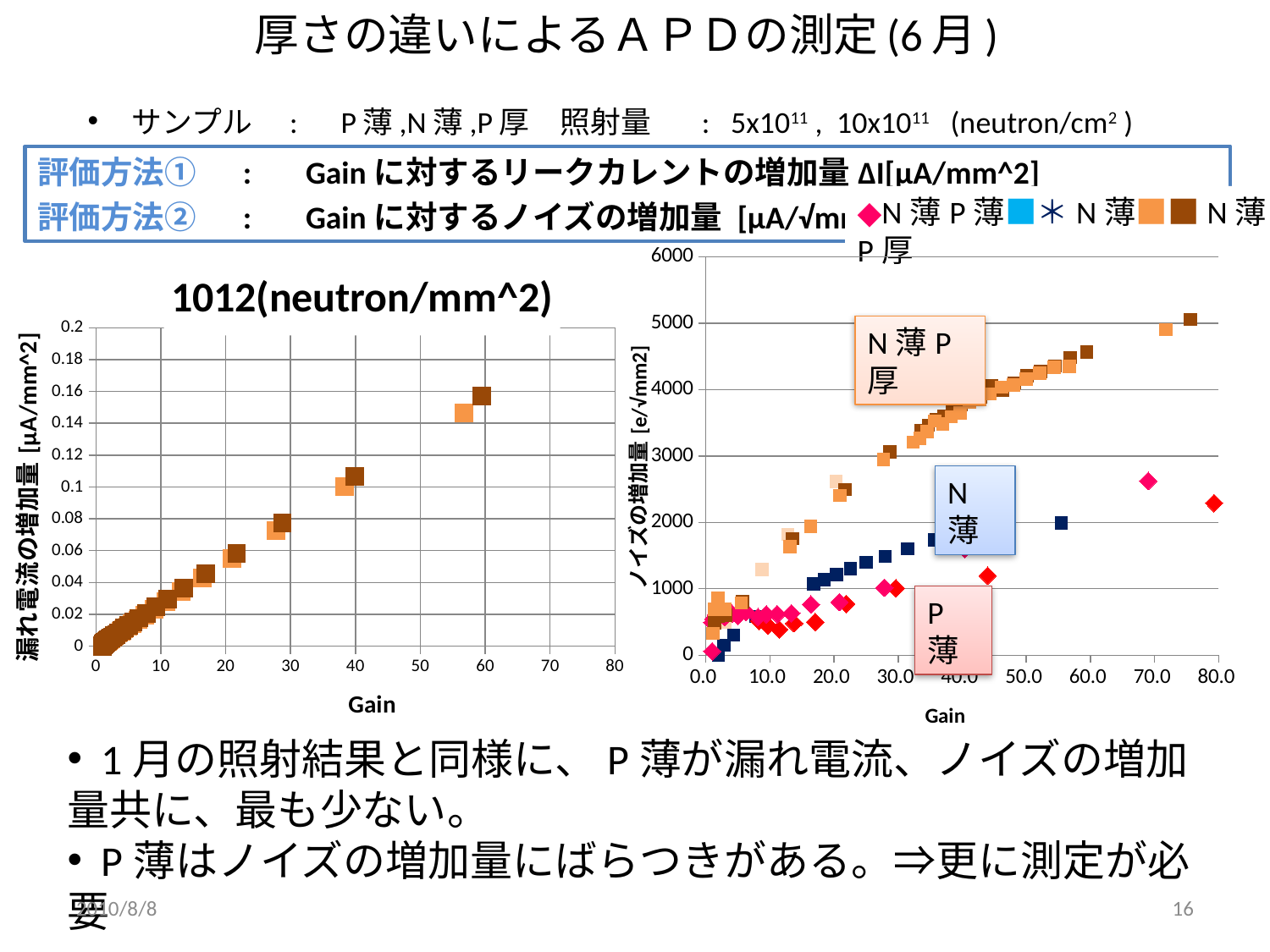

# 厚さの違いによるＡＰＤの測定(6月)
サンプル　:　P薄,N薄,P厚　照射量　  :   5x1011 ,  10x1011   (neutron/cm2 )
評価方法①　 :　 Gainに対するリークカレントの増加量ΔI[μA/mm^2]
評価方法②　 :　 Gainに対するノイズの増加量 [μA/√mm^2]
◆N薄P薄■＊N薄■■N薄P厚

### Chart

| Category | thin N (5288) | thin N (5289) | thin N, thick P (5257) | thin N, thick P (5258) | thin N, thin P (5741) | thin N, thick P (5256,Jan) | thin P (5278,Jan) | thin N (5252,Jan) |
|---|---|---|---|---|---|---|---|---|

### Chart: 1012(neutron/mm^2)

| Category |  |  |  |  |  |
|---|---|---|---|---|---|
N薄P厚
N薄
P薄
  1月の照射結果と同様に、P薄が漏れ電流、ノイズの増加量共に、最も少ない。
  P薄はノイズの増加量にばらつきがある。⇒更に測定が必要
2010/8/8
16